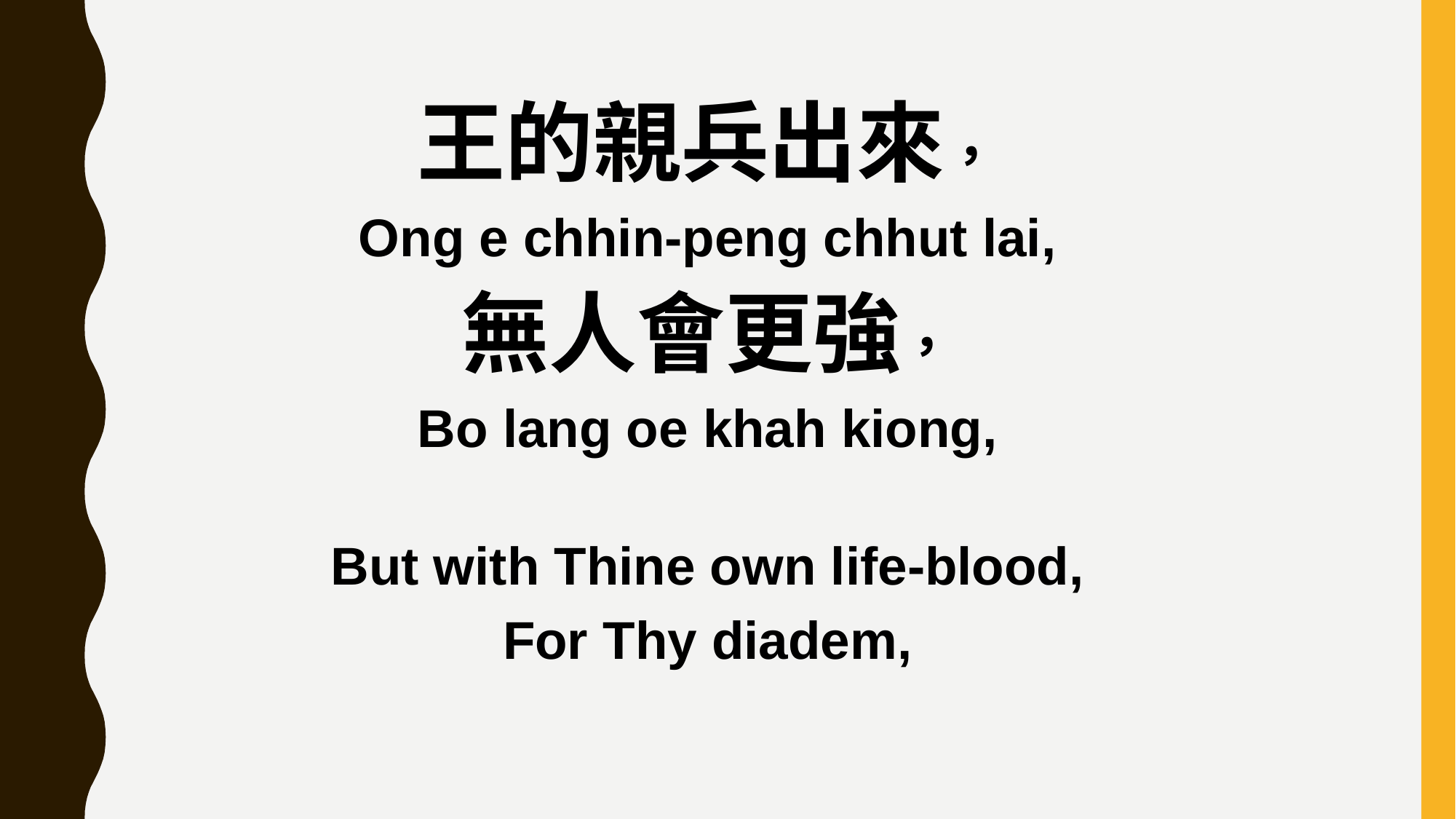

王的親兵出來，
Ong e chhin-peng chhut lai,
無人會更強，
Bo lang oe khah kiong,

But with Thine own life-blood,
For Thy diadem,